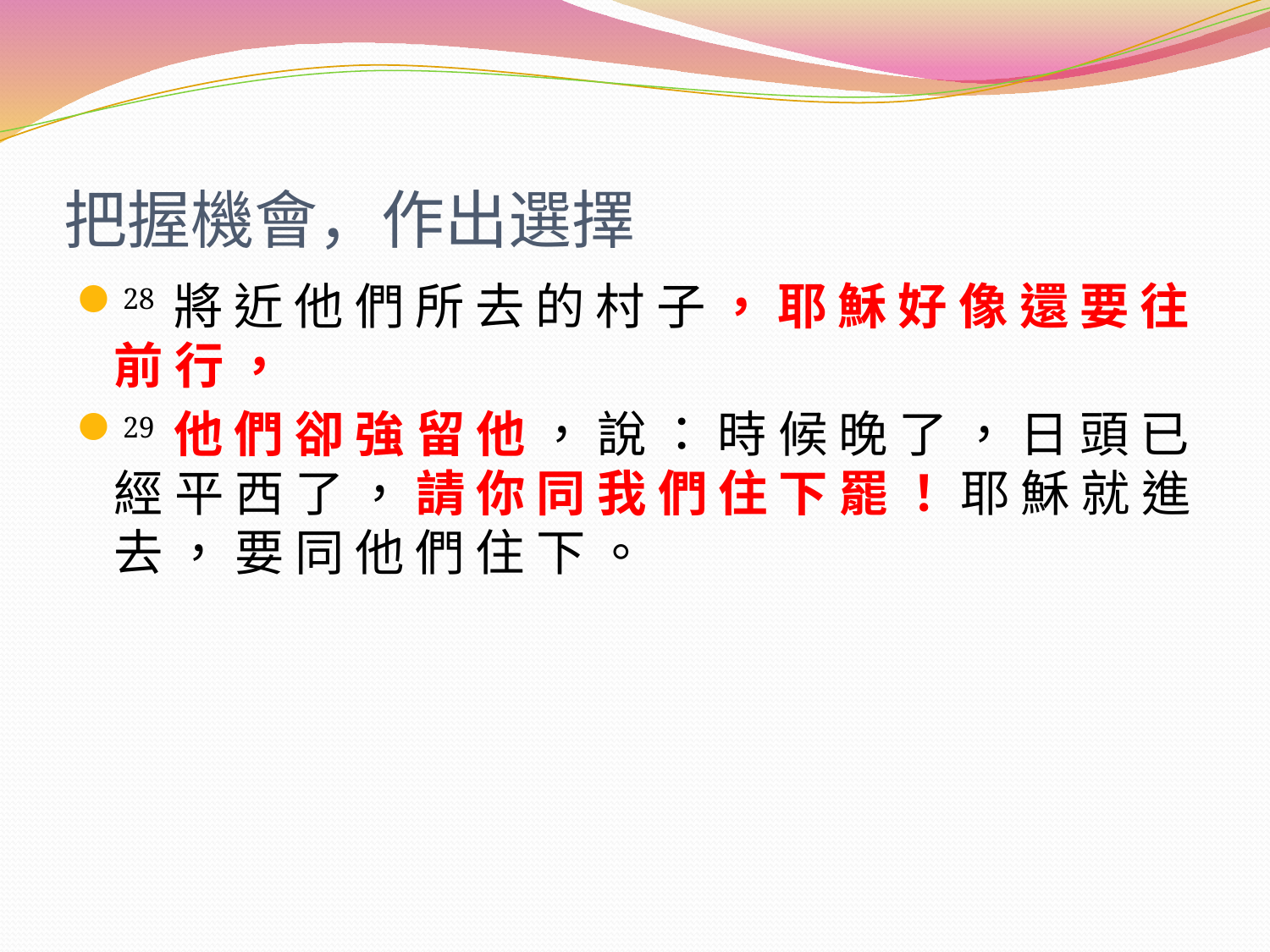

# 把握機會，作出選擇
28 將 近 他 們 所 去 的 村 子 ， 耶 穌 好 像 還 要 往 前 行 ，
29 他 們 卻 強 留 他 ， 說 ： 時 候 晚 了 ， 日 頭 已 經 平 西 了 ， 請 你 同 我 們 住 下 罷 ！ 耶 穌 就 進 去 ， 要 同 他 們 住 下 。